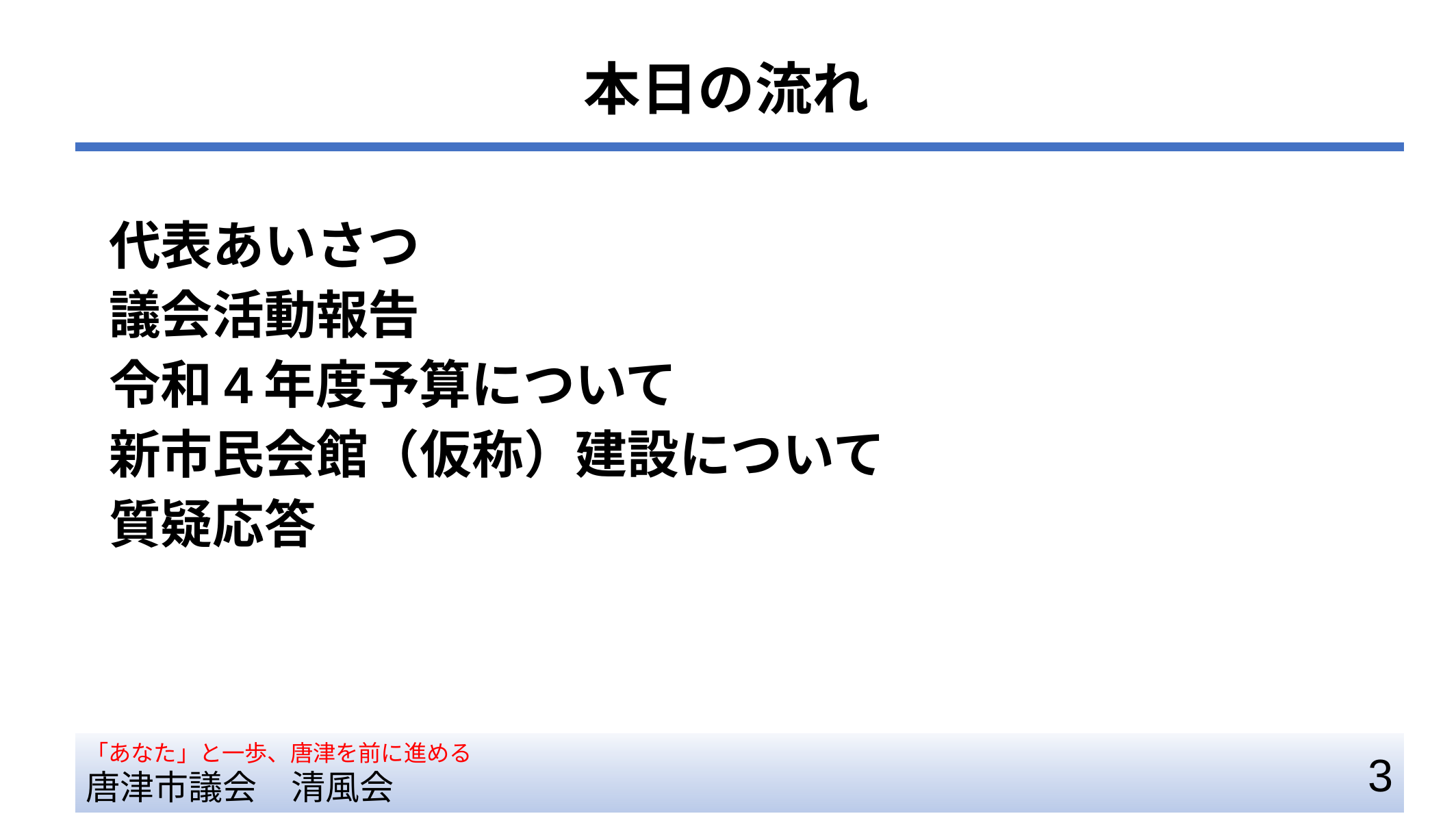

# 本日の流れ
 代表あいさつ
 議会活動報告
 令和4年度予算について
 新市民会館（仮称）建設について
 質疑応答
「あなた」と一歩、唐津を前に進める
唐津市議会　清風会
3